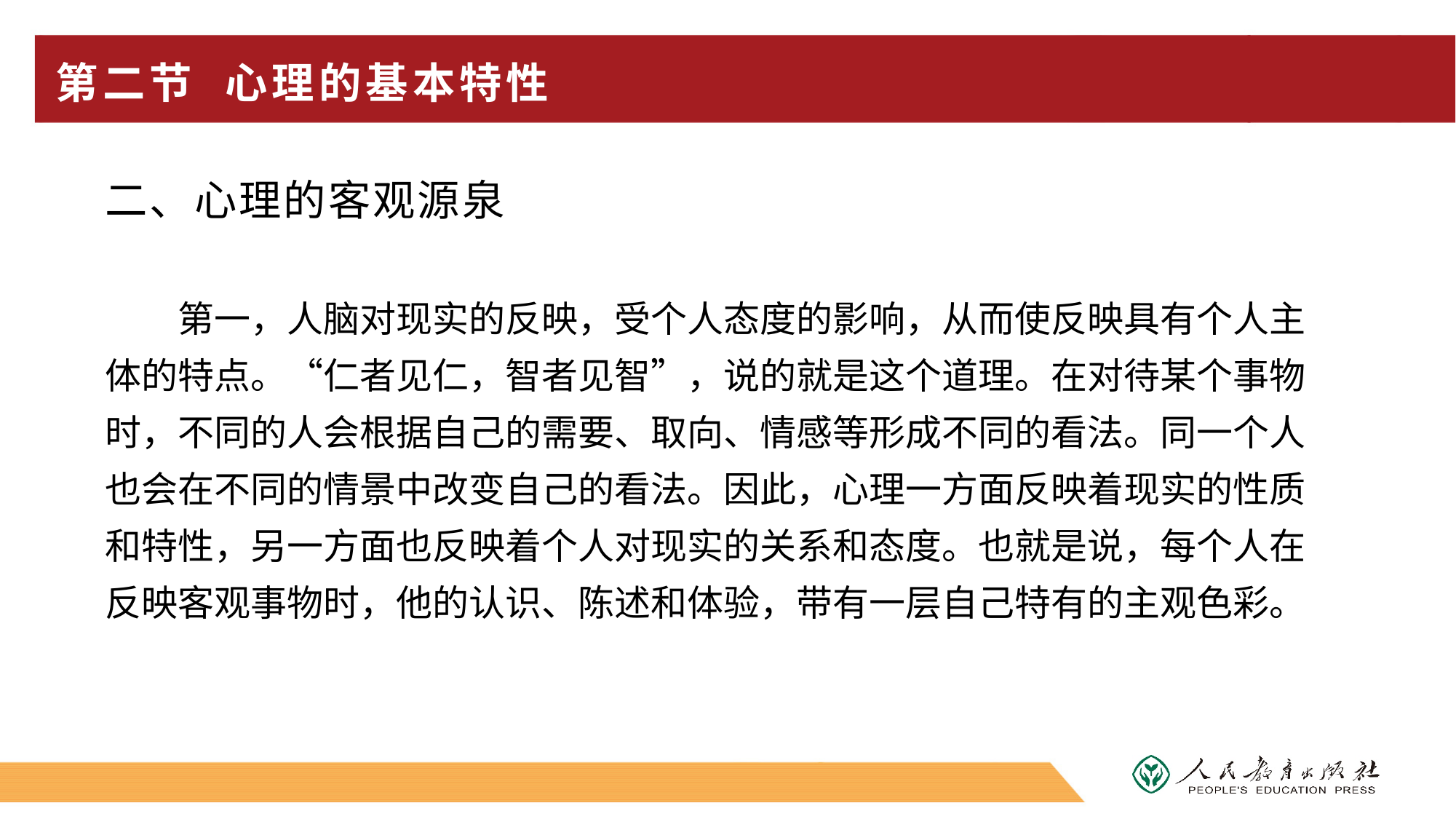

# 第二节  心理的基本特性
二、心理的客观源泉
第一，人脑对现实的反映，受个人态度的影响，从而使反映具有个人主体的特点。“仁者见仁，智者见智”，说的就是这个道理。在对待某个事物时，不同的人会根据自己的需要、取向、情感等形成不同的看法。同一个人也会在不同的情景中改变自己的看法。因此，心理一方面反映着现实的性质和特性，另一方面也反映着个人对现实的关系和态度。也就是说，每个人在反映客观事物时，他的认识、陈述和体验，带有一层自己特有的主观色彩。